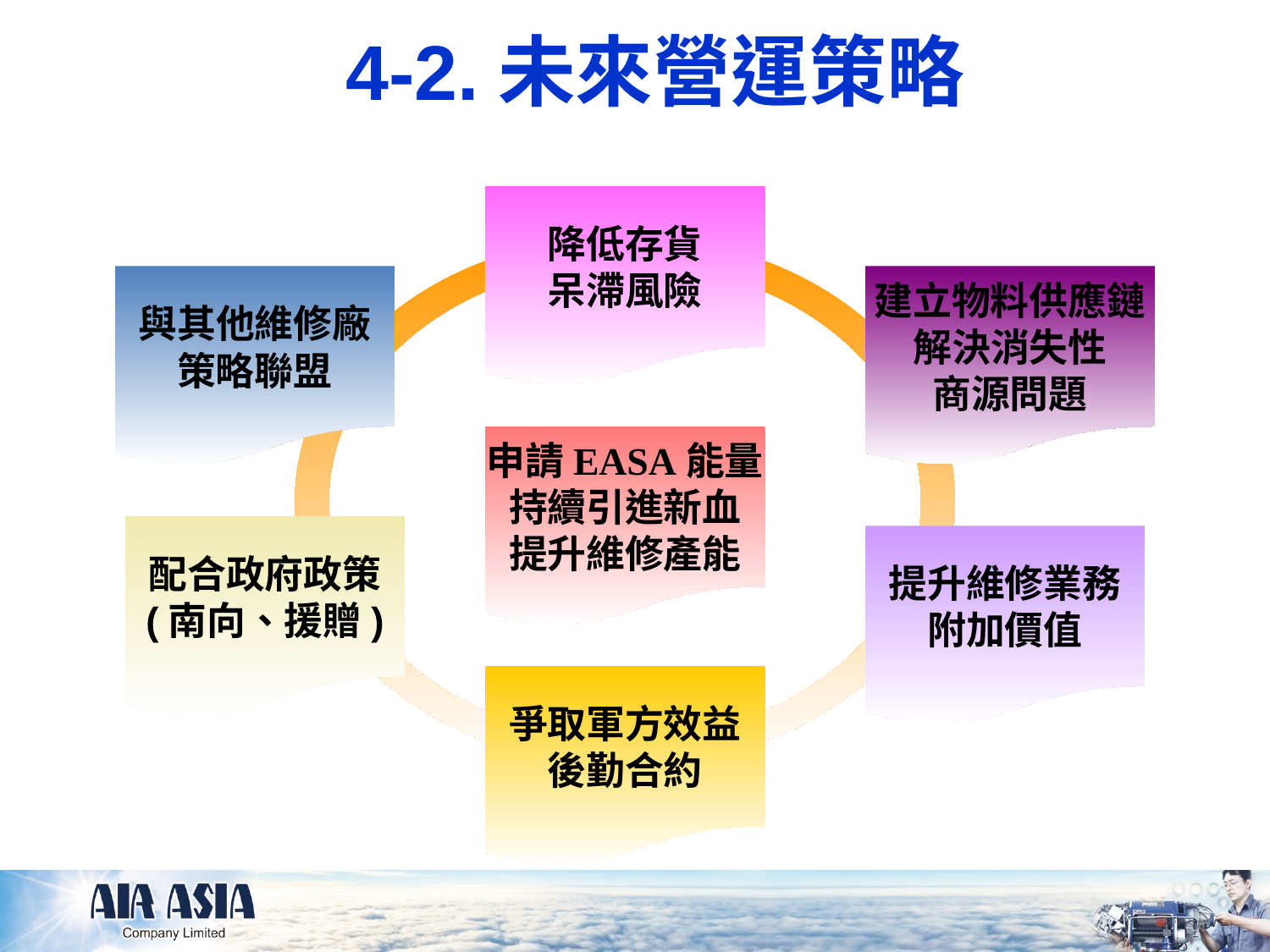

4-2.未來營運策略
降低存貨
呆滯風險

與其他維修廠
策略聯盟
建立物料供應鏈
解決消失性
商源問題
申請EASA能量
持續引進新血
提升維修產能
配合政府政策
(南向、援贈)
提升維修業務
附加價值
爭取軍方效益
後勤合約